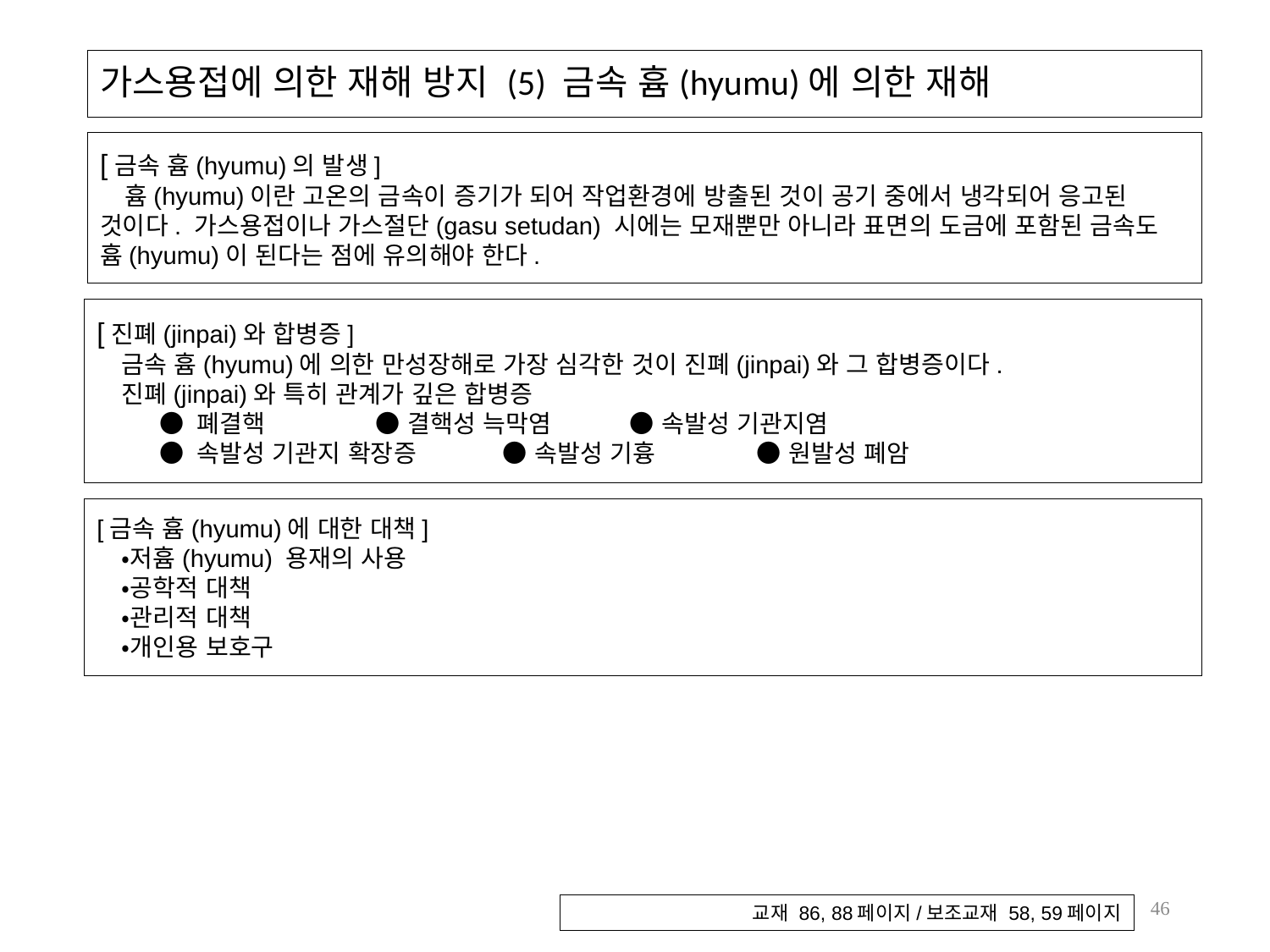

# 가스용접에 의한 재해 방지 (5) 금속 흄(hyumu)에 의한 재해
[금속 흄(hyumu)의 발생]
　흄(hyumu)이란 고온의 금속이 증기가 되어 작업환경에 방출된 것이 공기 중에서 냉각되어 응고된 것이다. 가스용접이나 가스절단(gasu setudan) 시에는 모재뿐만 아니라 표면의 도금에 포함된 금속도 흄(hyumu)이 된다는 점에 유의해야 한다.
[진폐(jinpai)와 합병증]
　금속 흄(hyumu)에 의한 만성장해로 가장 심각한 것이 진폐(jinpai)와 그 합병증이다.
　진폐(jinpai)와 특히 관계가 깊은 합병증
● 폐결핵	● 결핵성 늑막염	● 속발성 기관지염
● 속발성 기관지 확장증	● 속발성 기흉	● 원발성 폐암
[금속 흄(hyumu)에 대한 대책]
・저흄(hyumu) 용재의 사용
・공학적 대책
・관리적 대책
・개인용 보호구
46
교재 86, 88페이지/보조교재 58, 59페이지